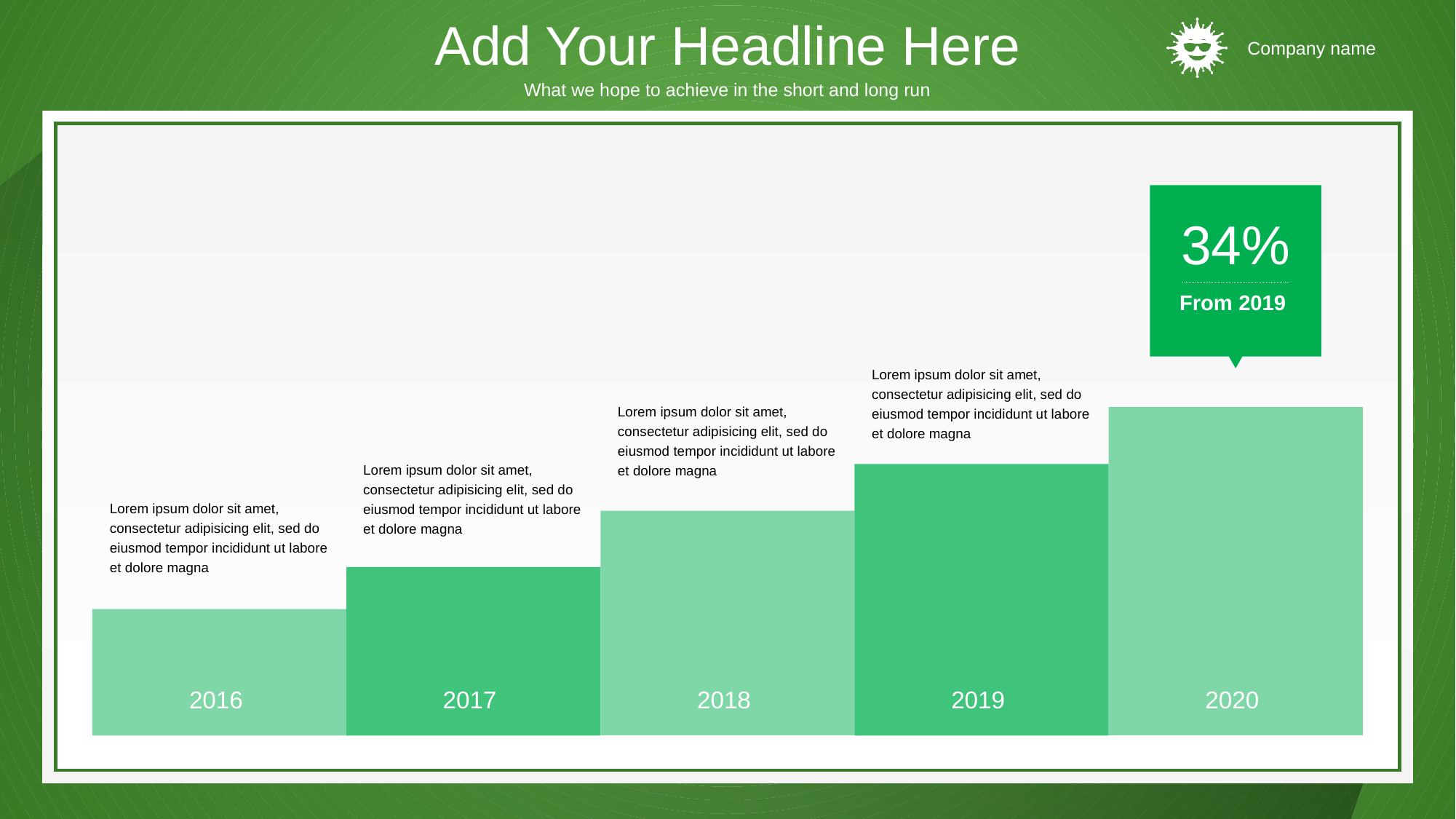

Add Your Headline Here
What we hope to achieve in the short and long run

文字

34%
From 2019

Lorem ipsum dolor sit amet, consectetur adipisicing elit, sed do eiusmod tempor incididunt ut labore et dolore magna
Lorem ipsum dolor sit amet, consectetur adipisicing elit, sed do eiusmod tempor incididunt ut labore et dolore magna

边框
Lorem ipsum dolor sit amet, consectetur adipisicing elit, sed do eiusmod tempor incididunt ut labore et dolore magna

Lorem ipsum dolor sit amet, consectetur adipisicing elit, sed do eiusmod tempor incididunt ut labore et dolore magna

2016
2017
2018
2019
2020